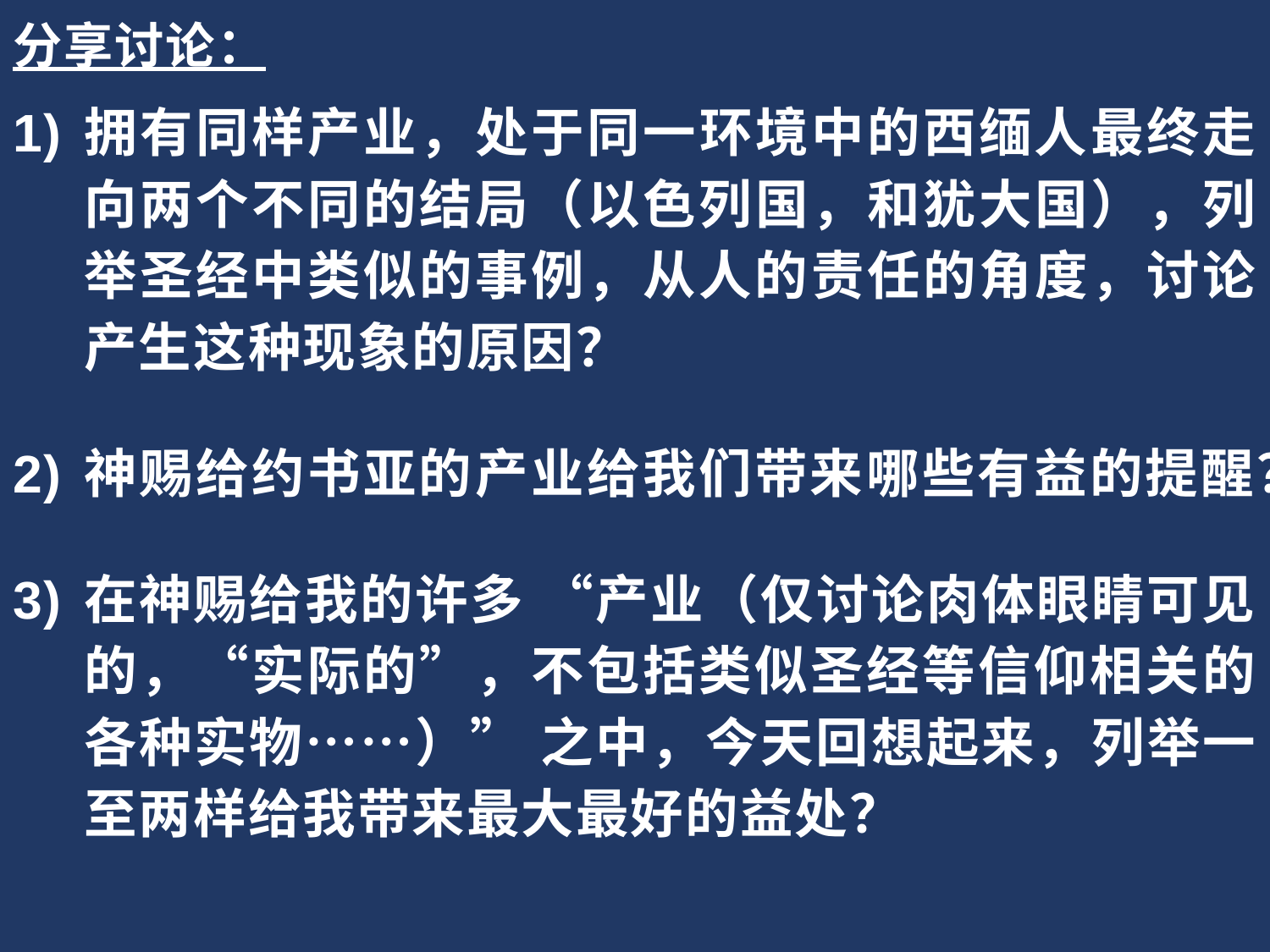

分享讨论：
拥有同样产业，处于同一环境中的西缅人最终走向两个不同的结局（以色列国，和犹大国），列举圣经中类似的事例，从人的责任的角度，讨论产生这种现象的原因？

神赐给约书亚的产业给我们带来哪些有益的提醒？

在神赐给我的许多 “产业（仅讨论肉体眼睛可见的，“实际的”，不包括类似圣经等信仰相关的各种实物……）” 之中，今天回想起来，列举一至两样给我带来最大最好的益处？